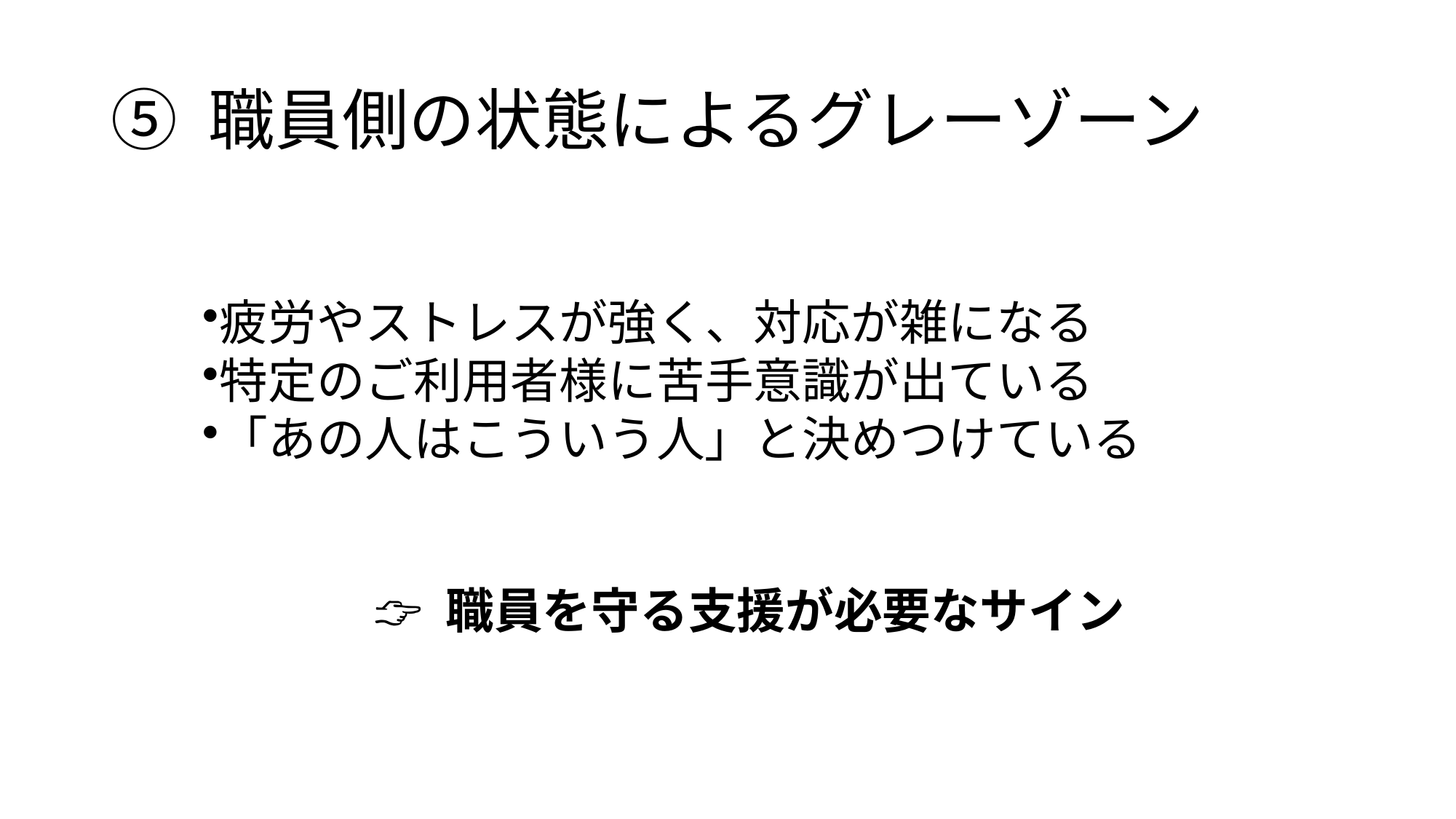

# ⑤ 職員側の状態によるグレーゾーン
疲労やストレスが強く、対応が雑になる
特定のご利用者様に苦手意識が出ている
「あの人はこういう人」と決めつけている
👉 職員を守る支援が必要なサイン